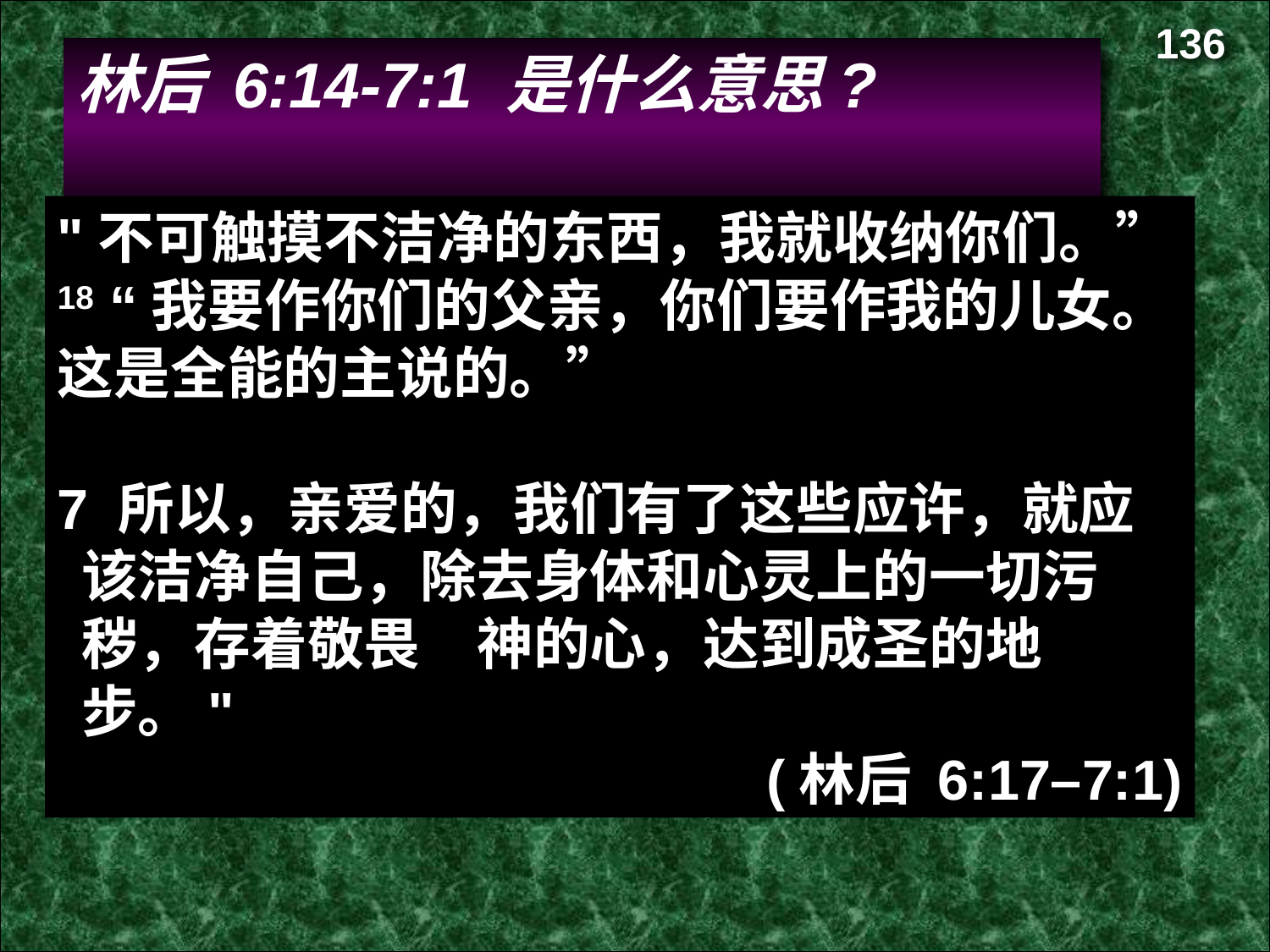

"
136
林后 6:14-7:1 是什么意思?
"不可触摸不洁净的东西，我就收纳你们。”
18 “我要作你们的父亲，你们要作我的儿女。
这是全能的主说的。”

7 所以，亲爱的，我们有了这些应许，就应该洁净自己，除去身体和心灵上的一切污秽，存着敬畏　神的心，达到成圣的地步。"
(林后 6:17–7:1)